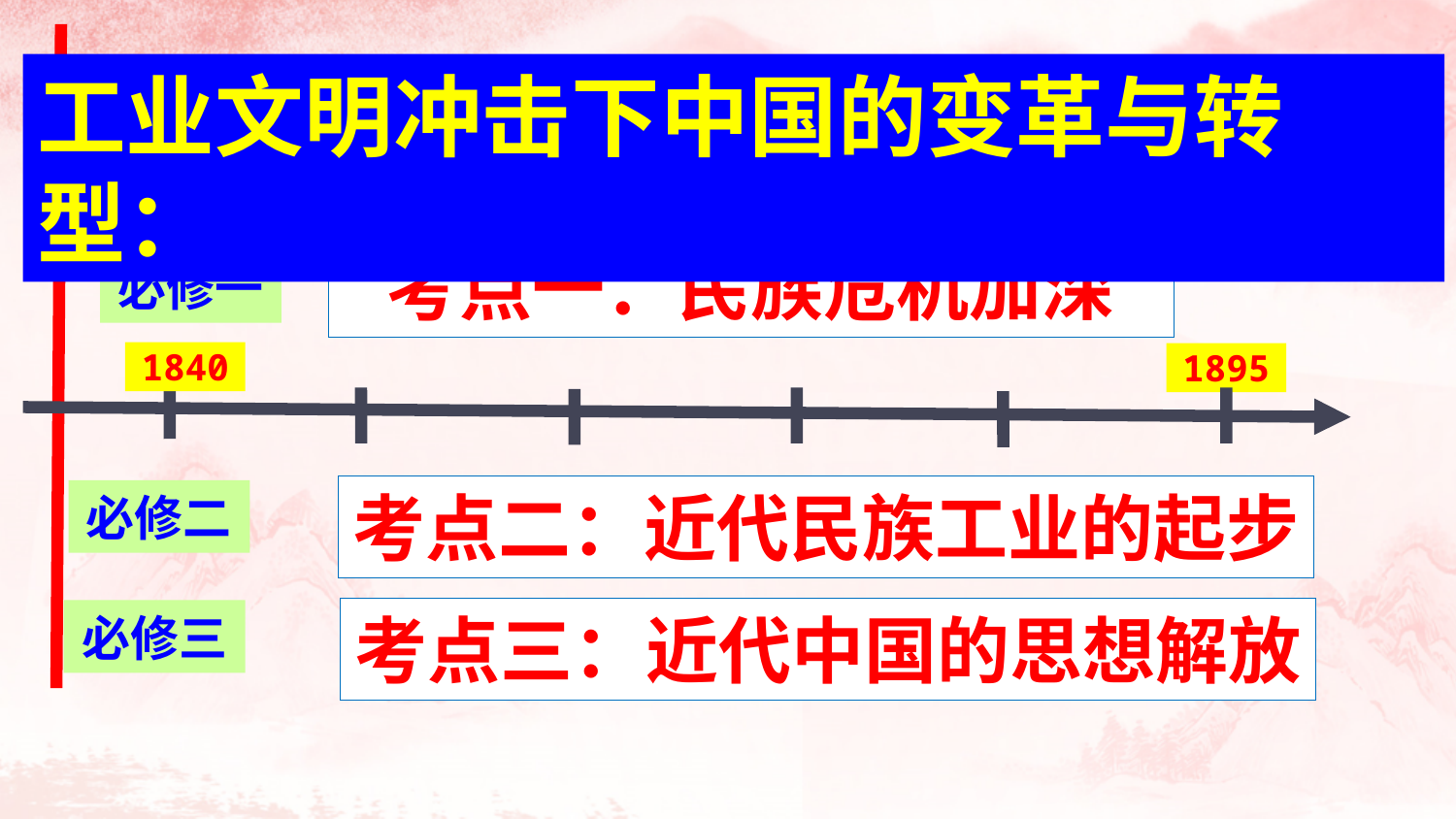

工业文明冲击下中国的变革与转型：
考点一：民族危机加深
必修一
1840
1895

考点二：近代民族工业的起步
必修二
考点三：近代中国的思想解放
必修三